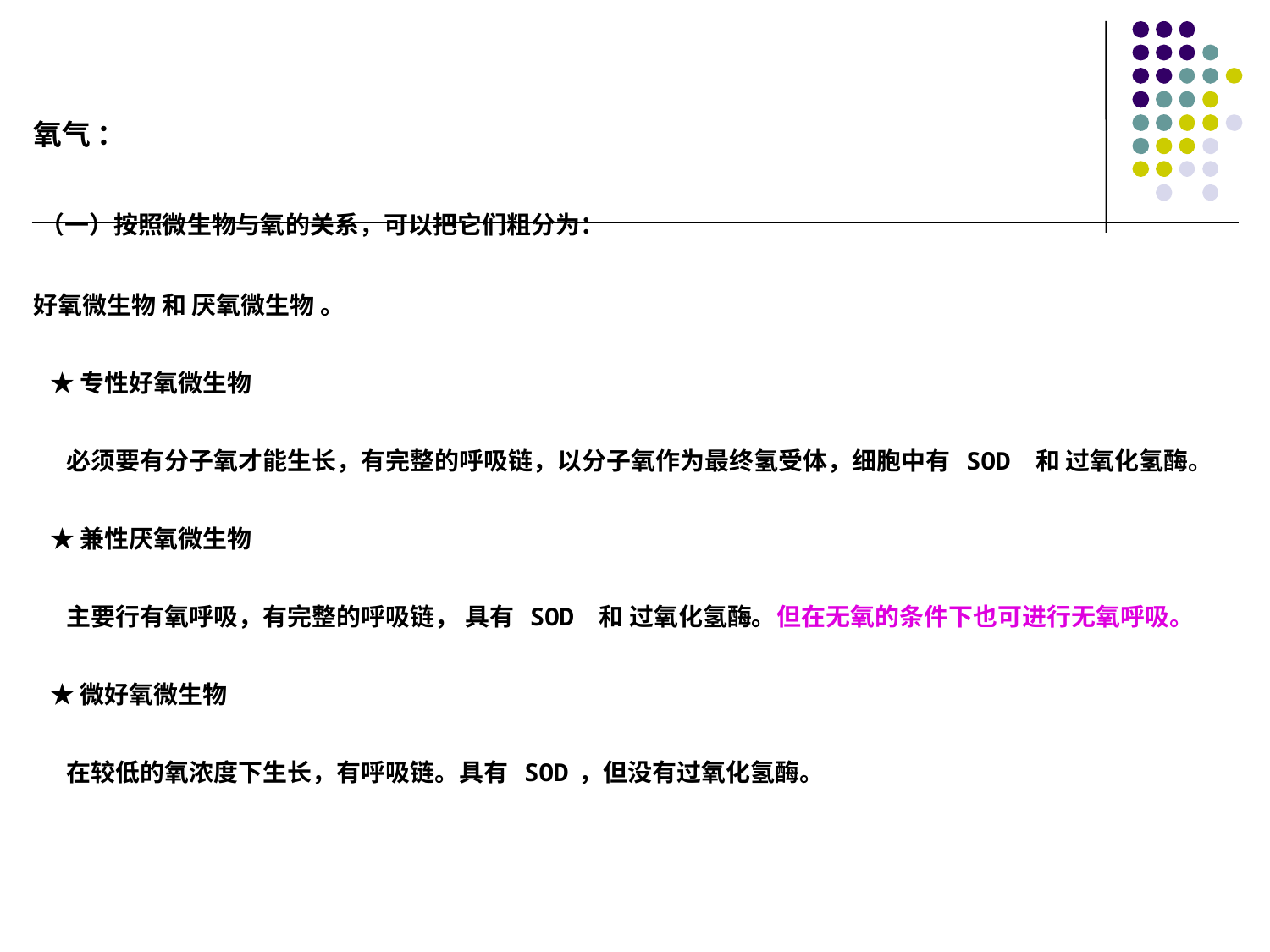

氧气 ：
 （一）按照微生物与氧的关系，可以把它们粗分为：
好氧微生物 和 厌氧微生物 。
   ★ 专性好氧微生物
      必须要有分子氧才能生长，有完整的呼吸链，以分子氧作为最终氢受体，细胞中有 SOD 和 过氧化氢酶。
   ★ 兼性厌氧微生物
      主要行有氧呼吸，有完整的呼吸链， 具有 SOD 和 过氧化氢酶。但在无氧的条件下也可进行无氧呼吸。
   ★ 微好氧微生物
      在较低的氧浓度下生长，有呼吸链。具有 SOD，但没有过氧化氢酶。